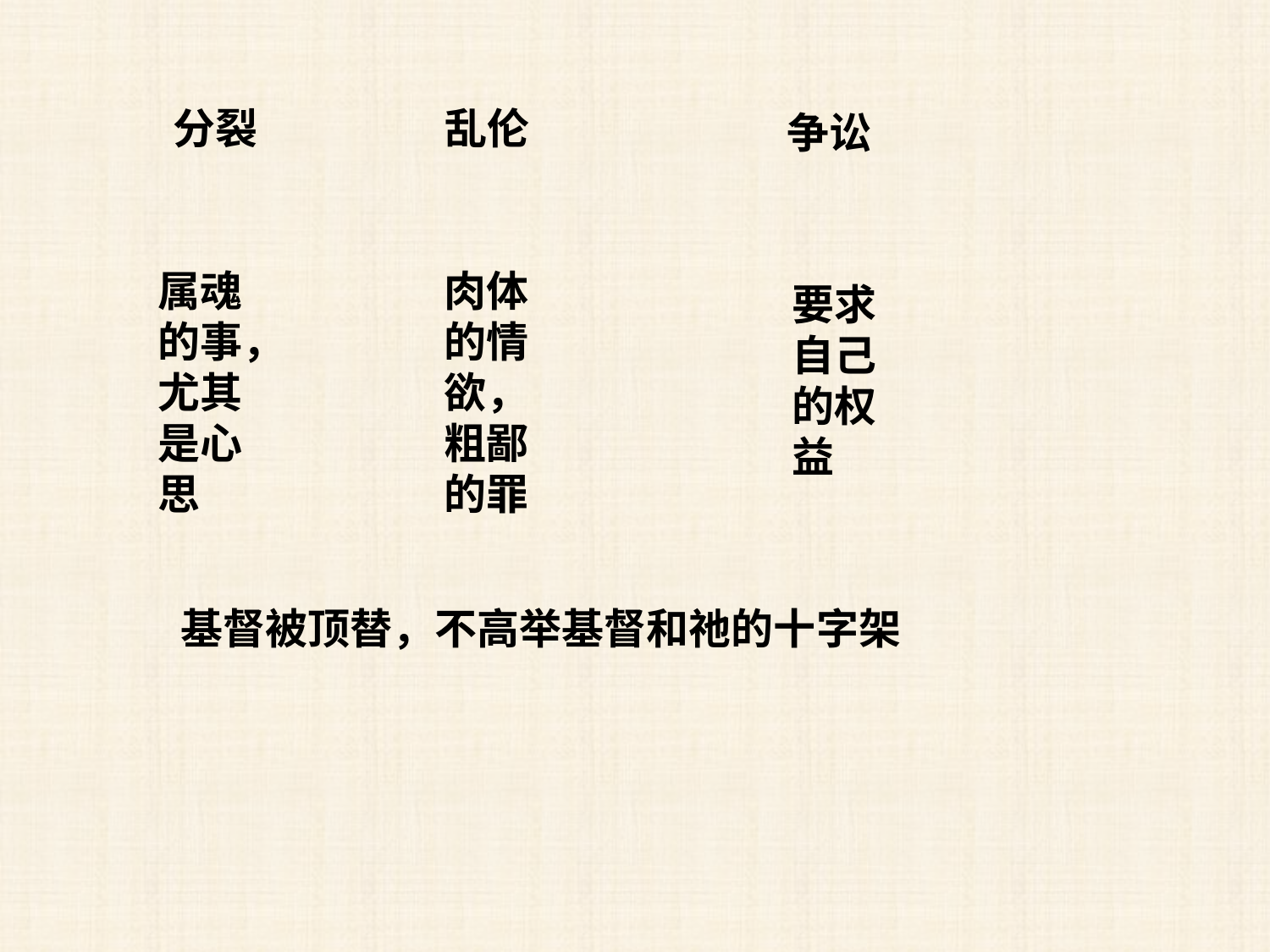

分裂
乱伦
争讼
属魂的事，尤其是心思
肉体的情欲，粗鄙的罪
要求自己的权益
基督被顶替，不高举基督和祂的十字架